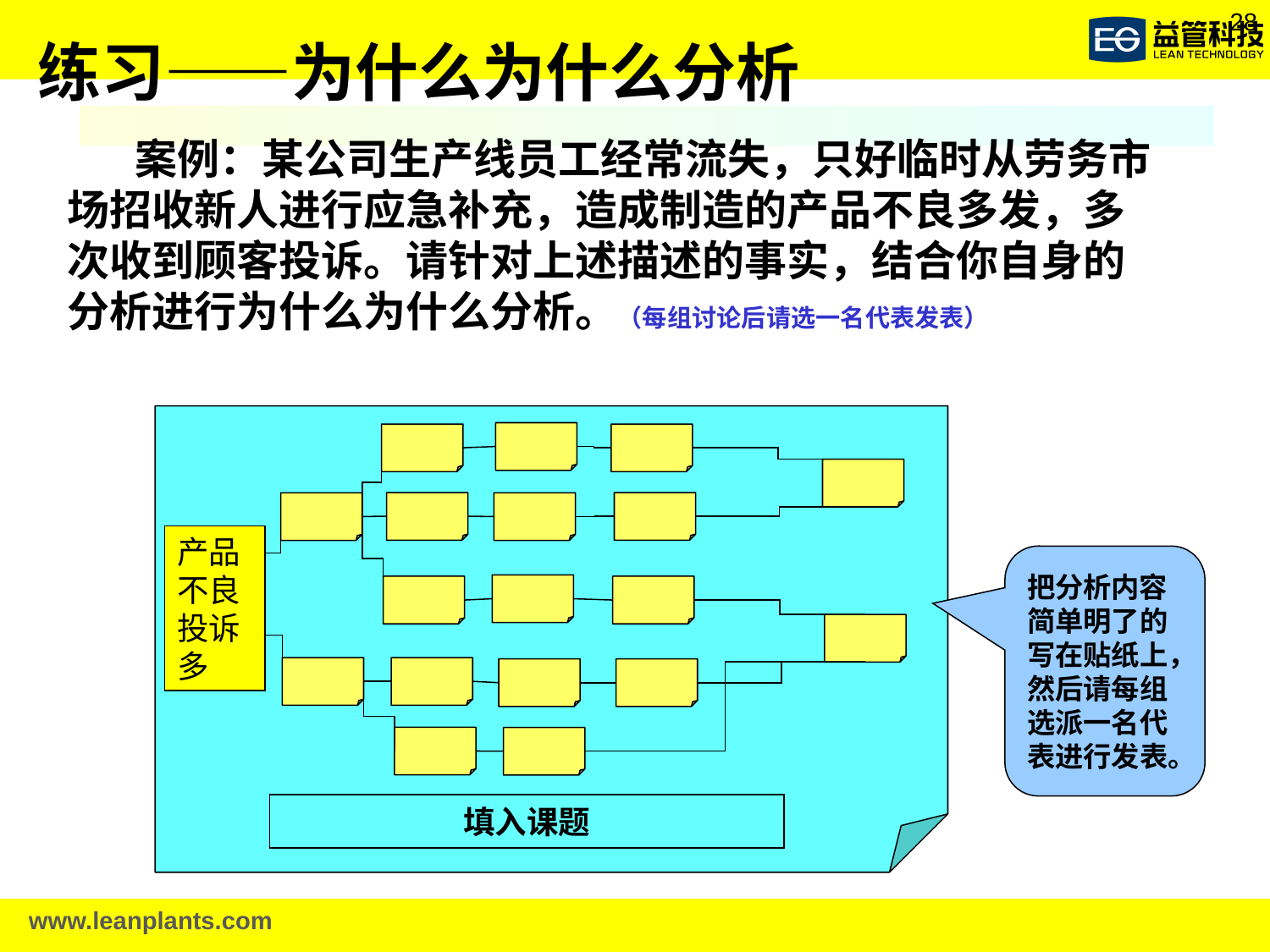

28
练习——为什么为什么分析
      案例：某公司生产线员工经常流失，只好临时从劳务市场招收新人进行应急补充，造成制造的产品不良多发，多次收到顾客投诉。请针对上述描述的事实，结合你自身的分析进行为什么为什么分析。（每组讨论后请选一名代表发表）

填入课题
产品不良投诉多
把分析内容简单明了的写在贴纸上，然后请每组选派一名代表进行发表。